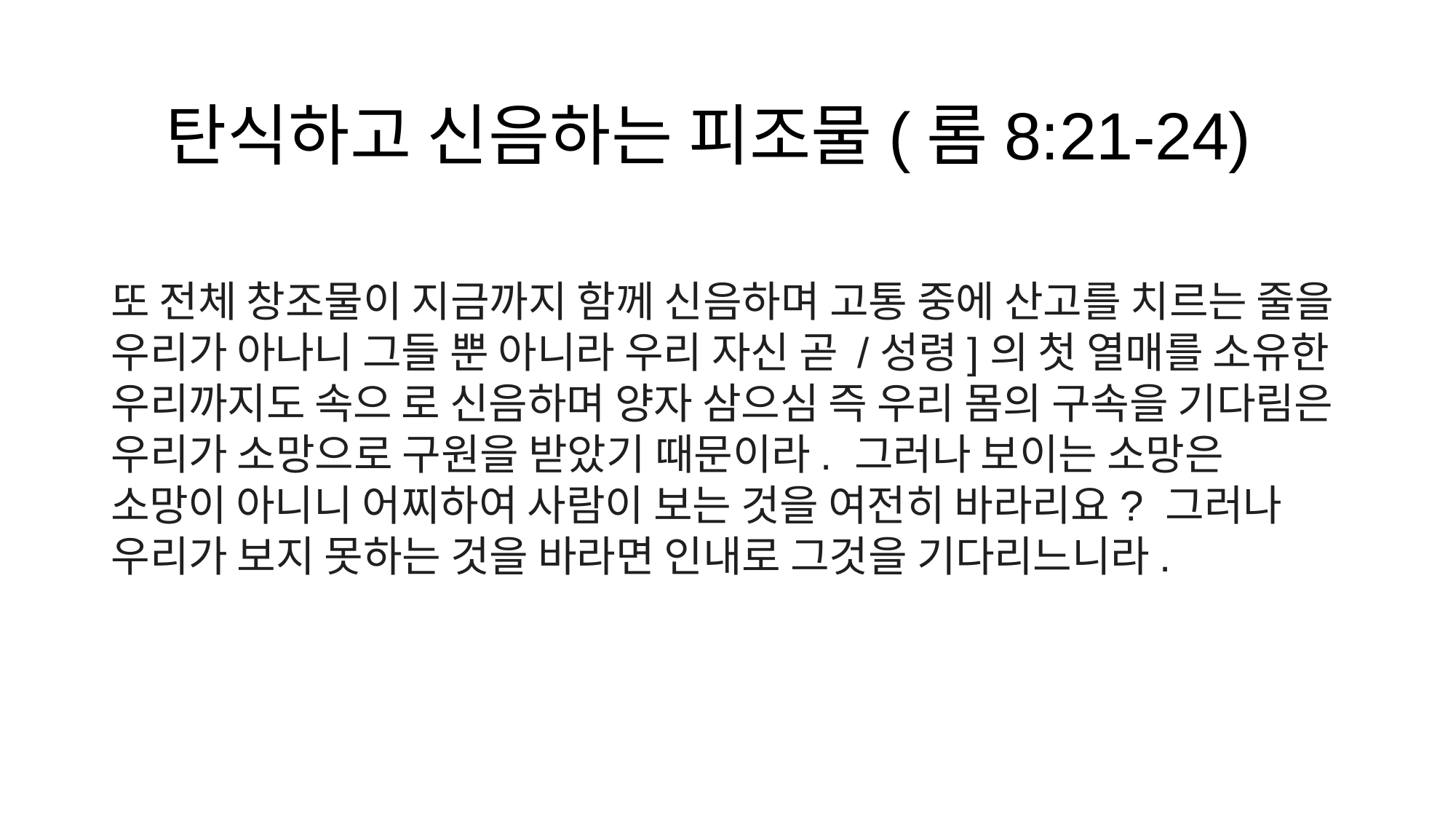

# 탄식하고 신음하는 피조물(롬8:21-24)
또 전체 창조물이 지금까지 함께 신음하며 고통 중에 산고를 치르는 줄을 우리가 아나니 그들 뿐 아니라 우리 자신 곧 /성령]의 첫 열매를 소유한 우리까지도 속으 로 신음하며 양자 삼으심 즉 우리 몸의 구속을 기다림은 우리가 소망으로 구원을 받았기 때문이라. 그러나 보이는 소망은 소망이 아니니 어찌하여 사람이 보는 것을 여전히 바라리요? 그러나 우리가 보지 못하는 것을 바라면 인내로 그것을 기다리느니라.